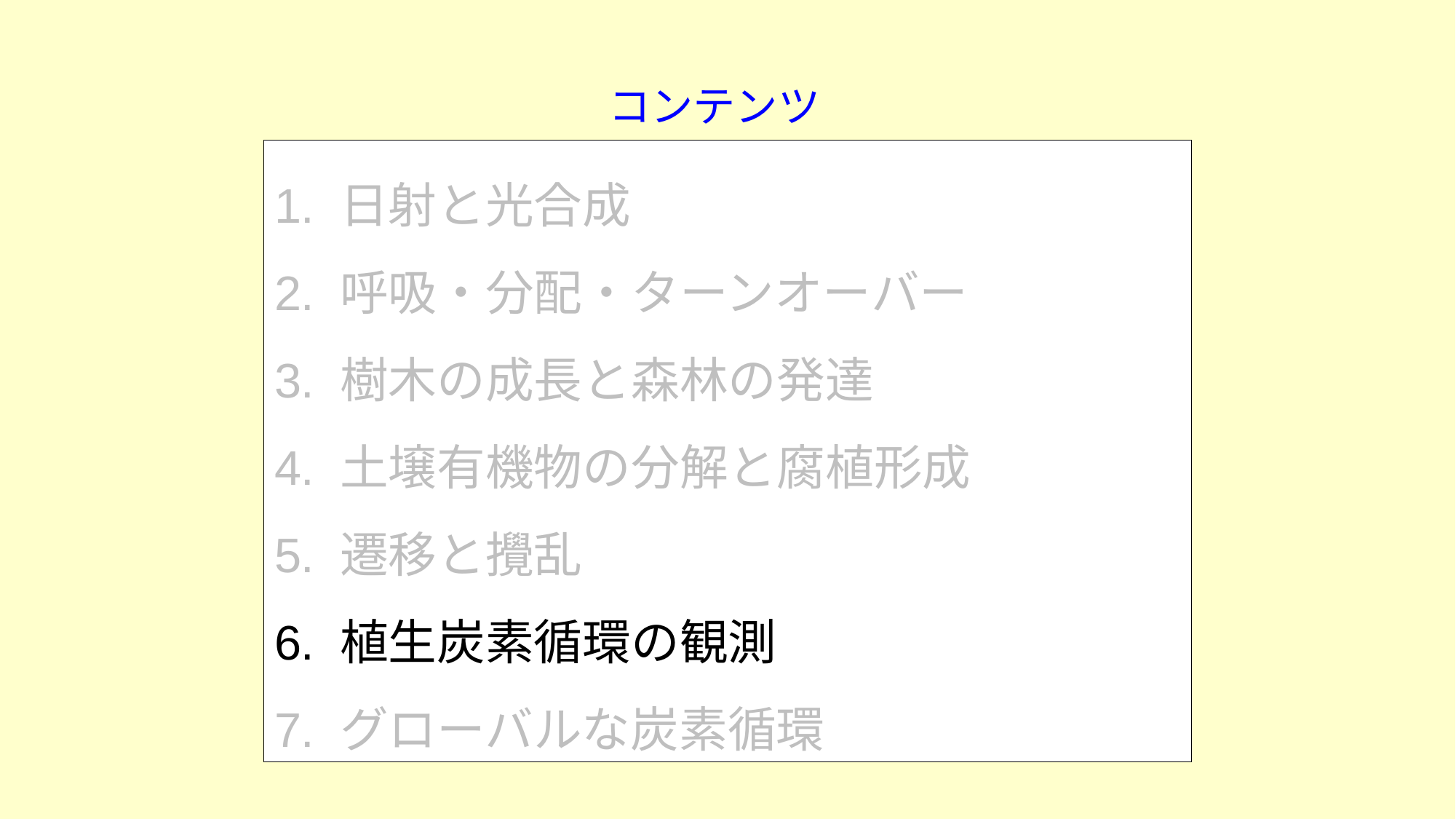

コンテンツ
1. 日射と光合成
2. 呼吸・分配・ターンオーバー
3. 樹木の成長と森林の発達
4. 土壌有機物の分解と腐植形成
5. 遷移と攪乱
6. 植生炭素循環の観測
7. グローバルな炭素循環